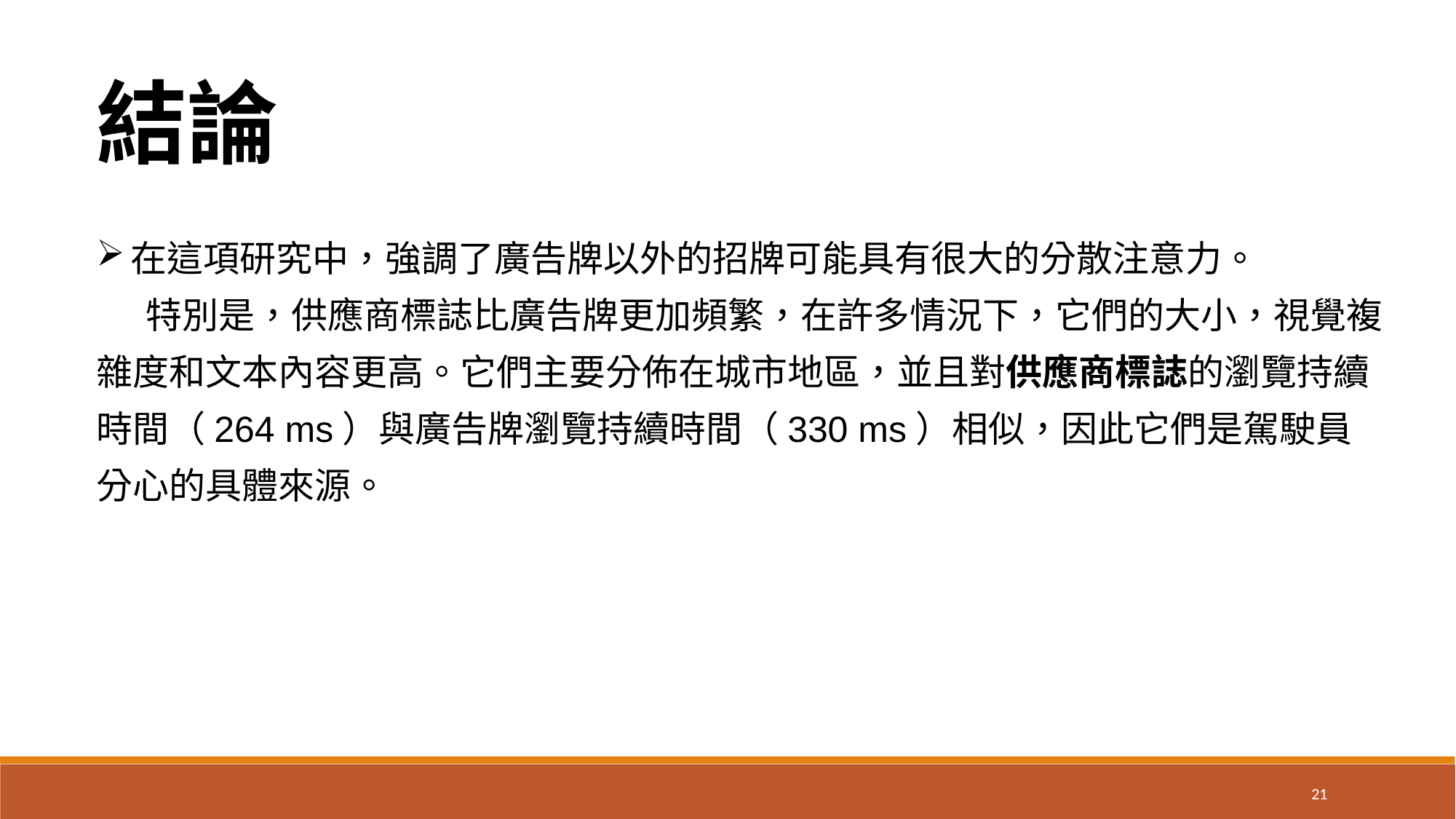

結論
在這項研究中，強調了廣告牌以外的招牌可能具有很大的分散注意力。
     特別是，供應商標誌比廣告牌更加頻繁，在許多情況下，它們的大小，視覺複雜度和文本內容更高。它們主要分佈在城市地區，並且對供應商標誌的瀏覽持續時間（264 ms）與廣告牌瀏覽持續時間（330 ms）相似，因此它們是駕駛員分心的具體來源。

21